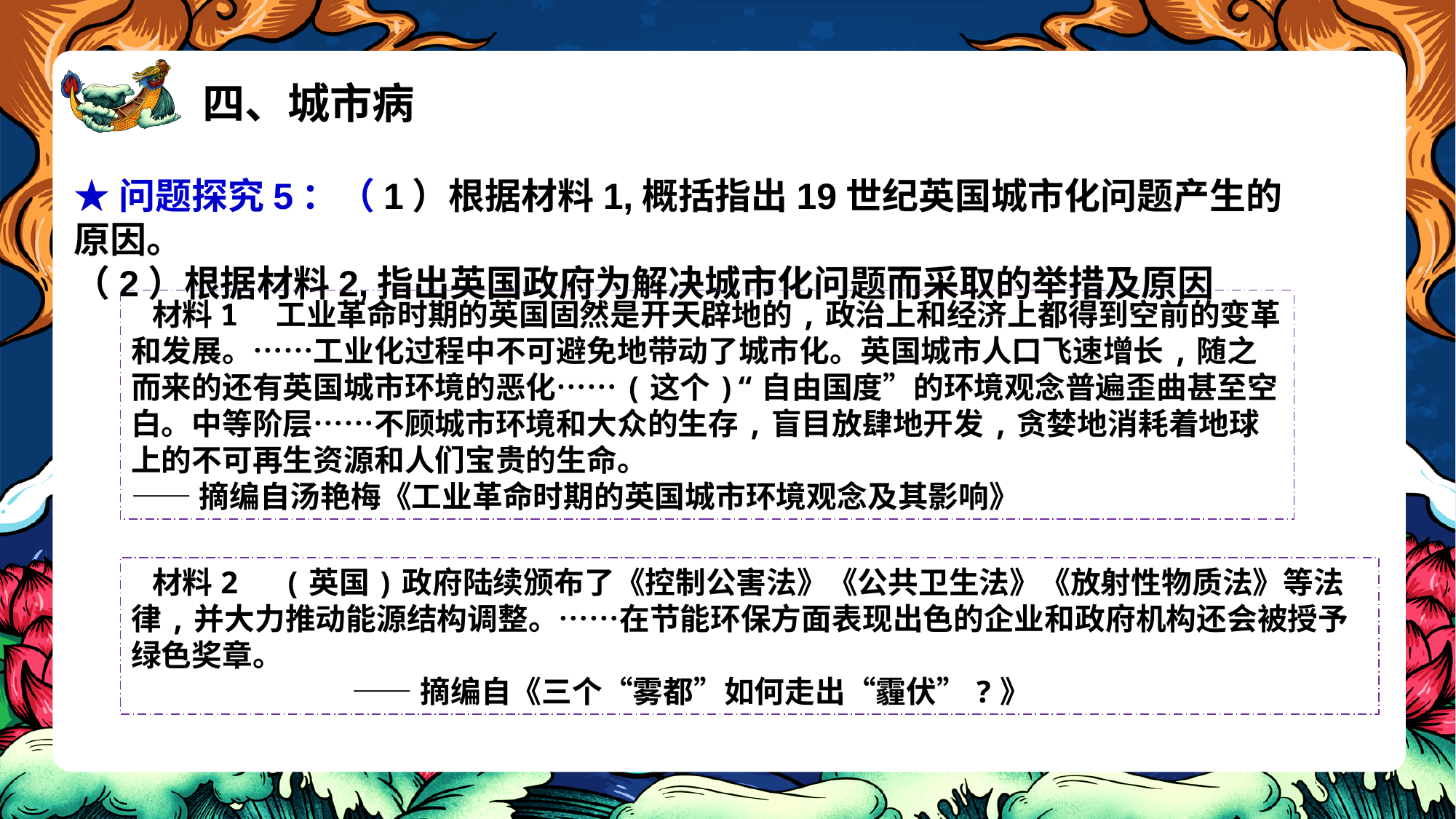

四、城市病
★问题探究5：（1）根据材料1,概括指出19世纪英国城市化问题产生的原因。
（2）根据材料2,指出英国政府为解决城市化问题而采取的举措及原因
  材料1　工业革命时期的英国固然是开天辟地的,政治上和经济上都得到空前的变革和发展。……工业化过程中不可避免地带动了城市化。英国城市人口飞速增长,随之而来的还有英国城市环境的恶化……(这个)“自由国度”的环境观念普遍歪曲甚至空白。中等阶层……不顾城市环境和大众的生存,盲目放肆地开发,贪婪地消耗着地球上的不可再生资源和人们宝贵的生命。
——摘编自汤艳梅《工业革命时期的英国城市环境观念及其影响》
  材料2　(英国)政府陆续颁布了《控制公害法》《公共卫生法》《放射性物质法》等法律,并大力推动能源结构调整。……在节能环保方面表现出色的企业和政府机构还会被授予绿色奖章。
                                ——摘编自《三个“雾都”如何走出“霾伏”?》